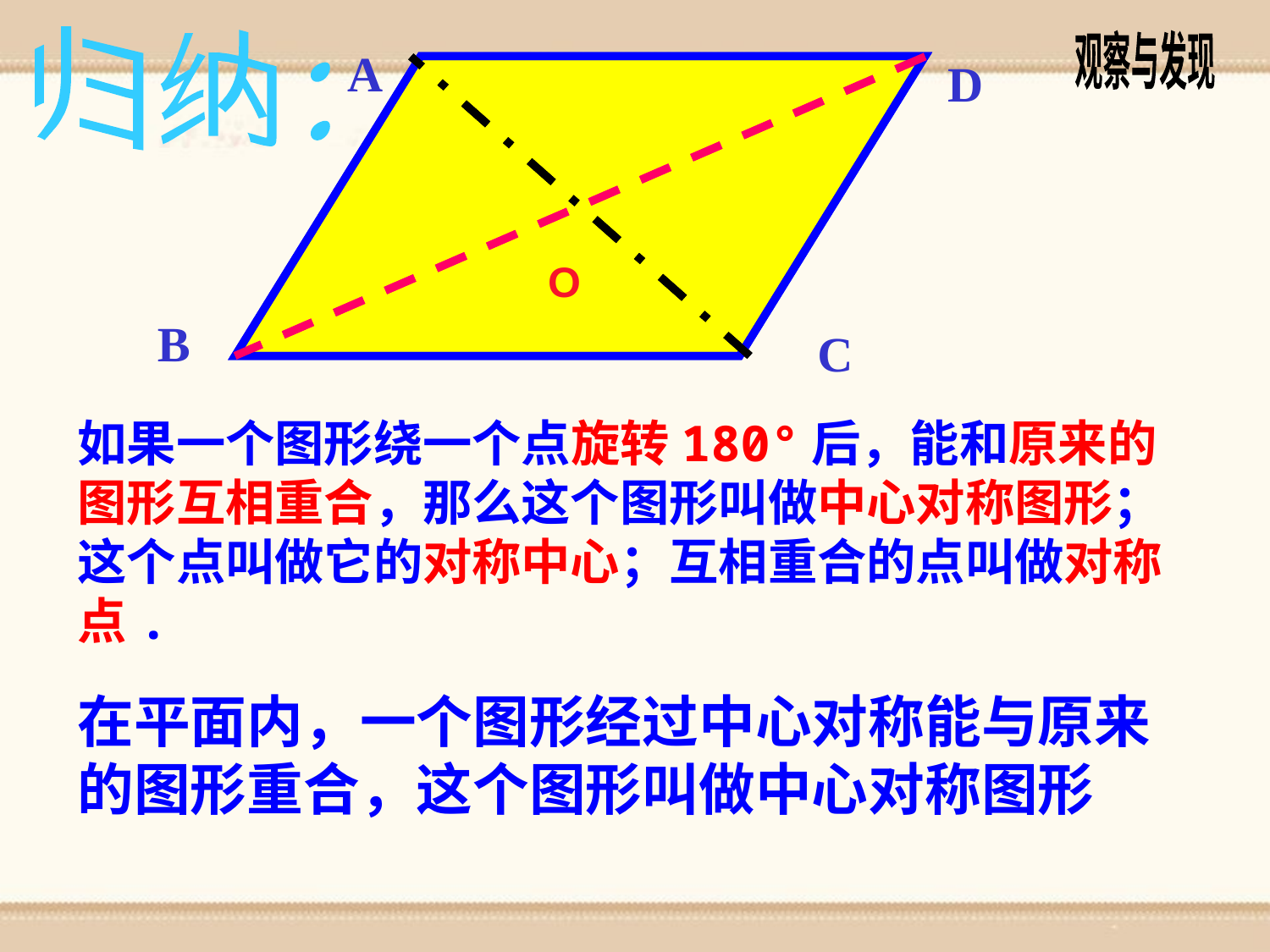

归纳：
观察与发现
A
D

O
B
C
如果一个图形绕一个点旋转180°后，能和原来的图形互相重合，那么这个图形叫做中心对称图形；这个点叫做它的对称中心；互相重合的点叫做对称点.
在平面内，一个图形经过中心对称能与原来的图形重合，这个图形叫做中心对称图形